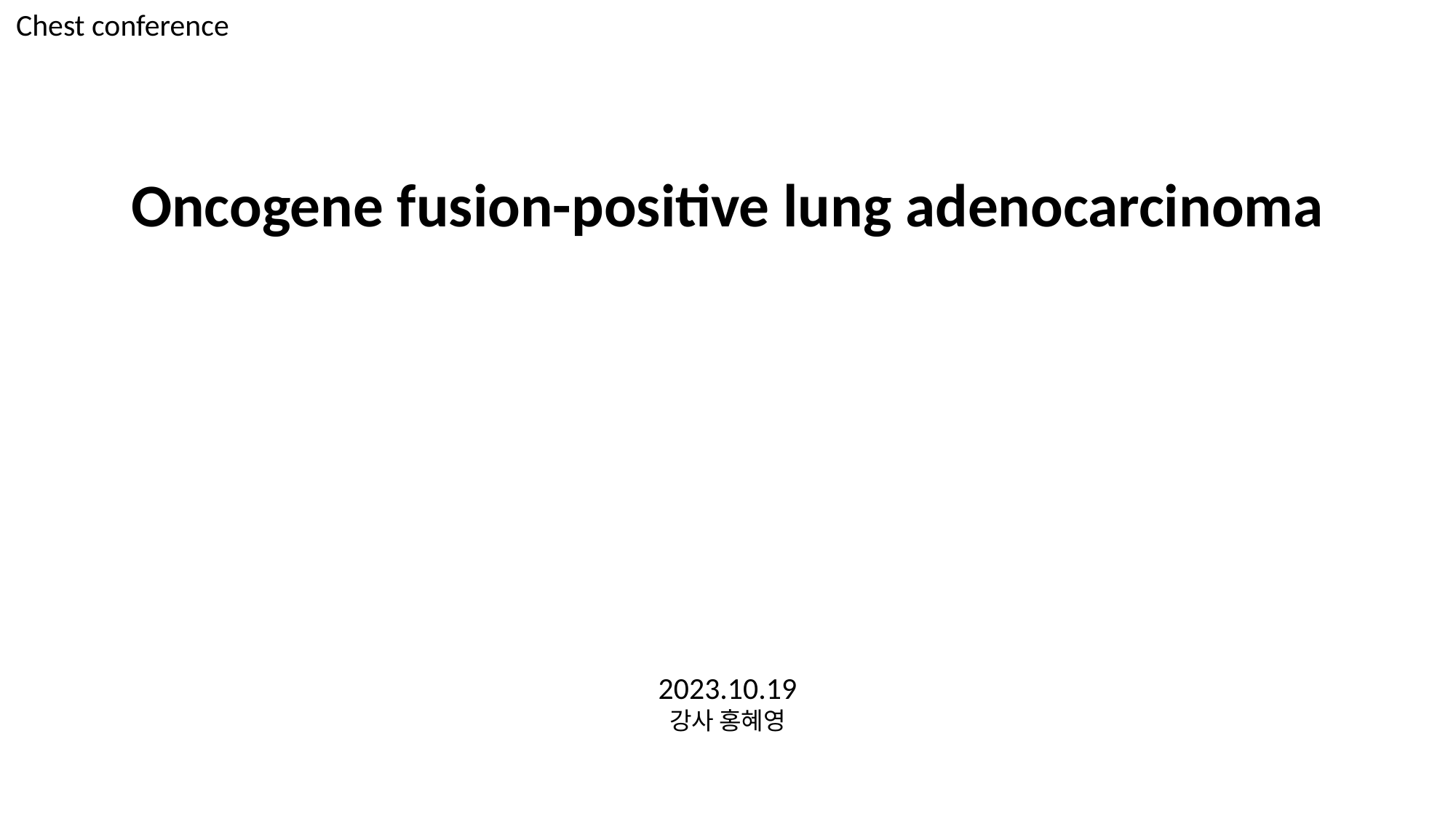

# Chest conference
Oncogene fusion-positive lung adenocarcinoma
2023.10.19
강사 홍혜영